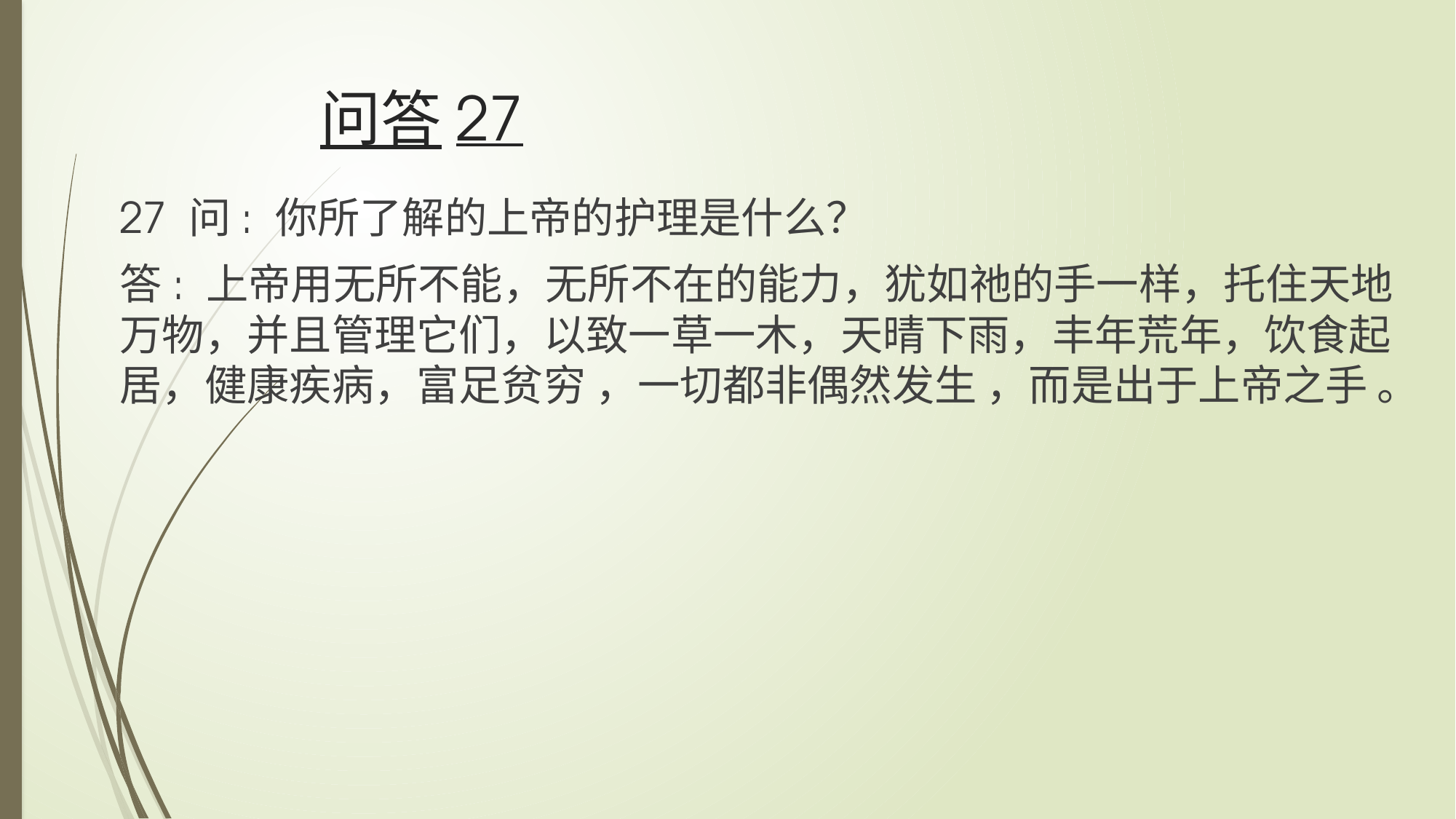

# 问答27
27 问: 你所了解的上帝的护理是什么？
答: 上帝用无所不能，无所不在的能力，犹如祂的手一样，托住天地万物，并且管理它们，以致一草一木，天晴下雨，丰年荒年，饮食起居，健康疾病，富足贫穷 ，一切都非偶然发生 ，而是出于上帝之手 。